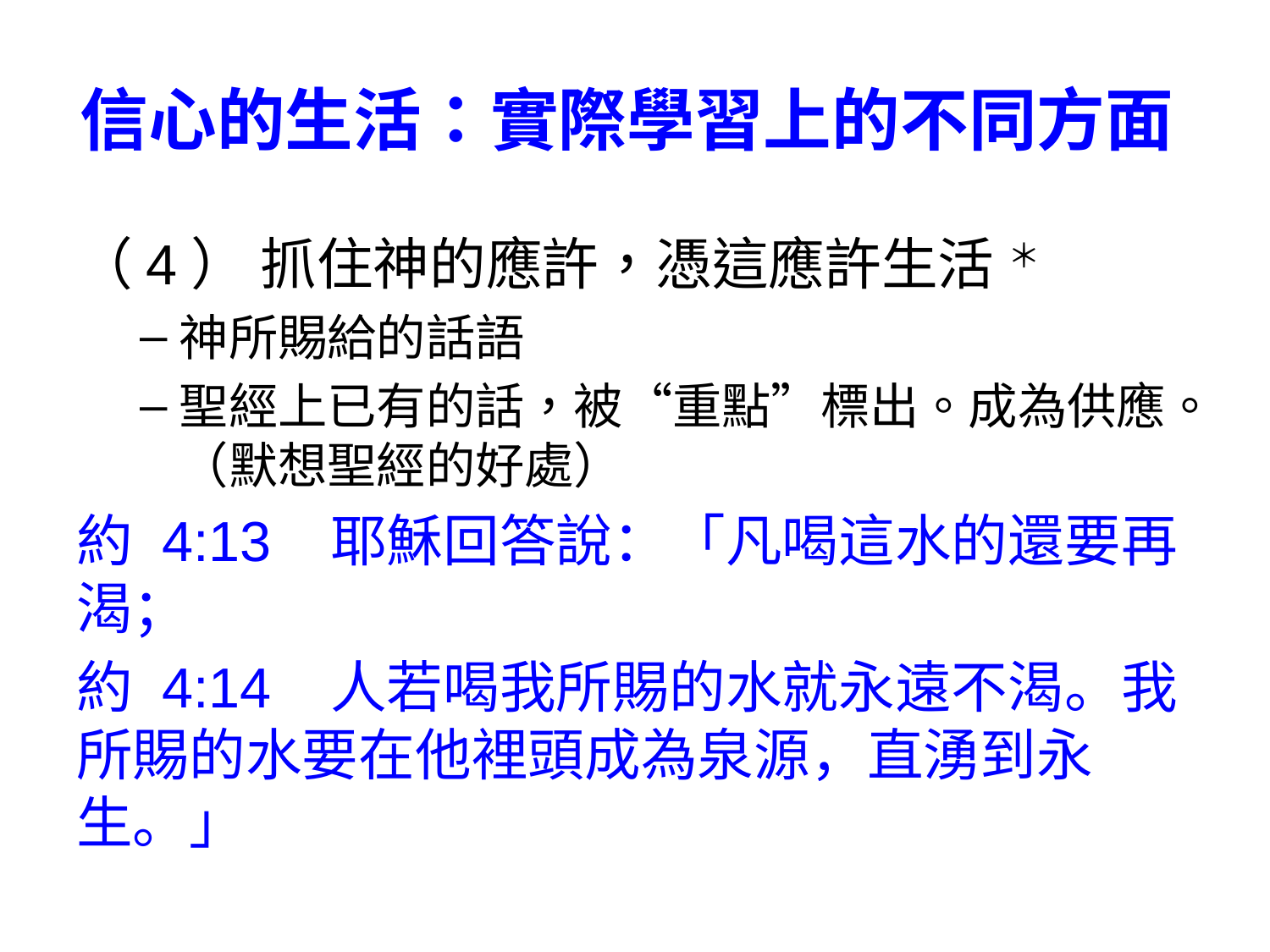

# 信心的生活：實際學習上的不同方面
（4） 抓住神的應許，憑這應許生活 ＊
神所賜給的話語
聖經上已有的話，被“重點”標出。成為供應。（默想聖經的好處）
約 4:13	耶穌回答說：「凡喝這水的還要再渴；
約 4:14	人若喝我所賜的水就永遠不渴。我所賜的水要在他裡頭成為泉源，直湧到永生。」

＊引自于立工牧師“靈命進深”一書。